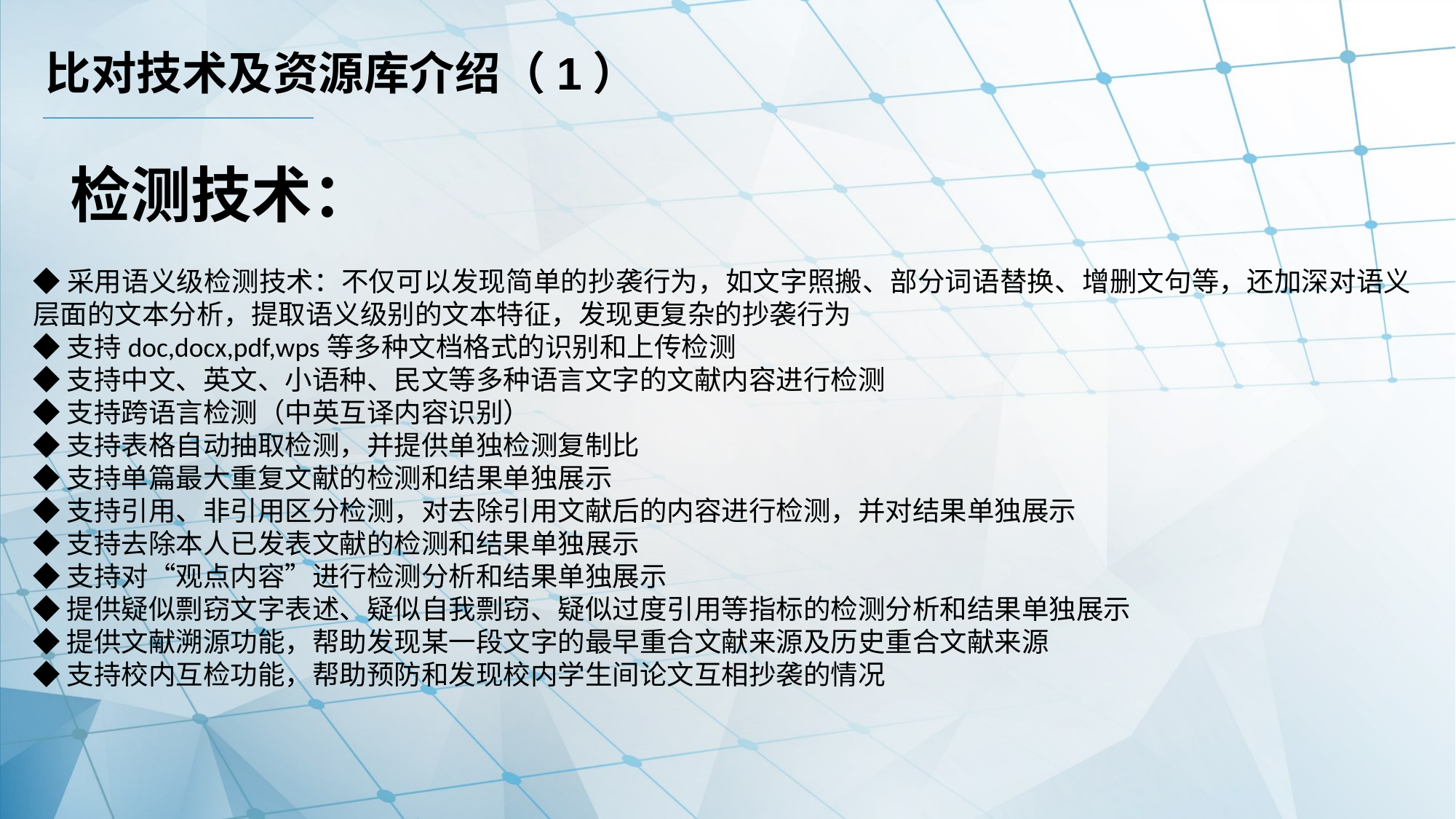

比对技术及资源库介绍（1）
检测技术：
◆采用语义级检测技术：不仅可以发现简单的抄袭行为，如文字照搬、部分词语替换、增删文句等，还加深对语义层面的文本分析，提取语义级别的文本特征，发现更复杂的抄袭行为
◆支持doc,docx,pdf,wps等多种文档格式的识别和上传检测
◆支持中文、英文、小语种、民文等多种语言文字的文献内容进行检测
◆支持跨语言检测（中英互译内容识别）
◆支持表格自动抽取检测，并提供单独检测复制比
◆支持单篇最大重复文献的检测和结果单独展示
◆支持引用、非引用区分检测，对去除引用文献后的内容进行检测，并对结果单独展示
◆支持去除本人已发表文献的检测和结果单独展示
◆支持对“观点内容”进行检测分析和结果单独展示
◆提供疑似剽窃文字表述、疑似自我剽窃、疑似过度引用等指标的检测分析和结果单独展示
◆提供文献溯源功能，帮助发现某一段文字的最早重合文献来源及历史重合文献来源
◆支持校内互检功能，帮助预防和发现校内学生间论文互相抄袭的情况